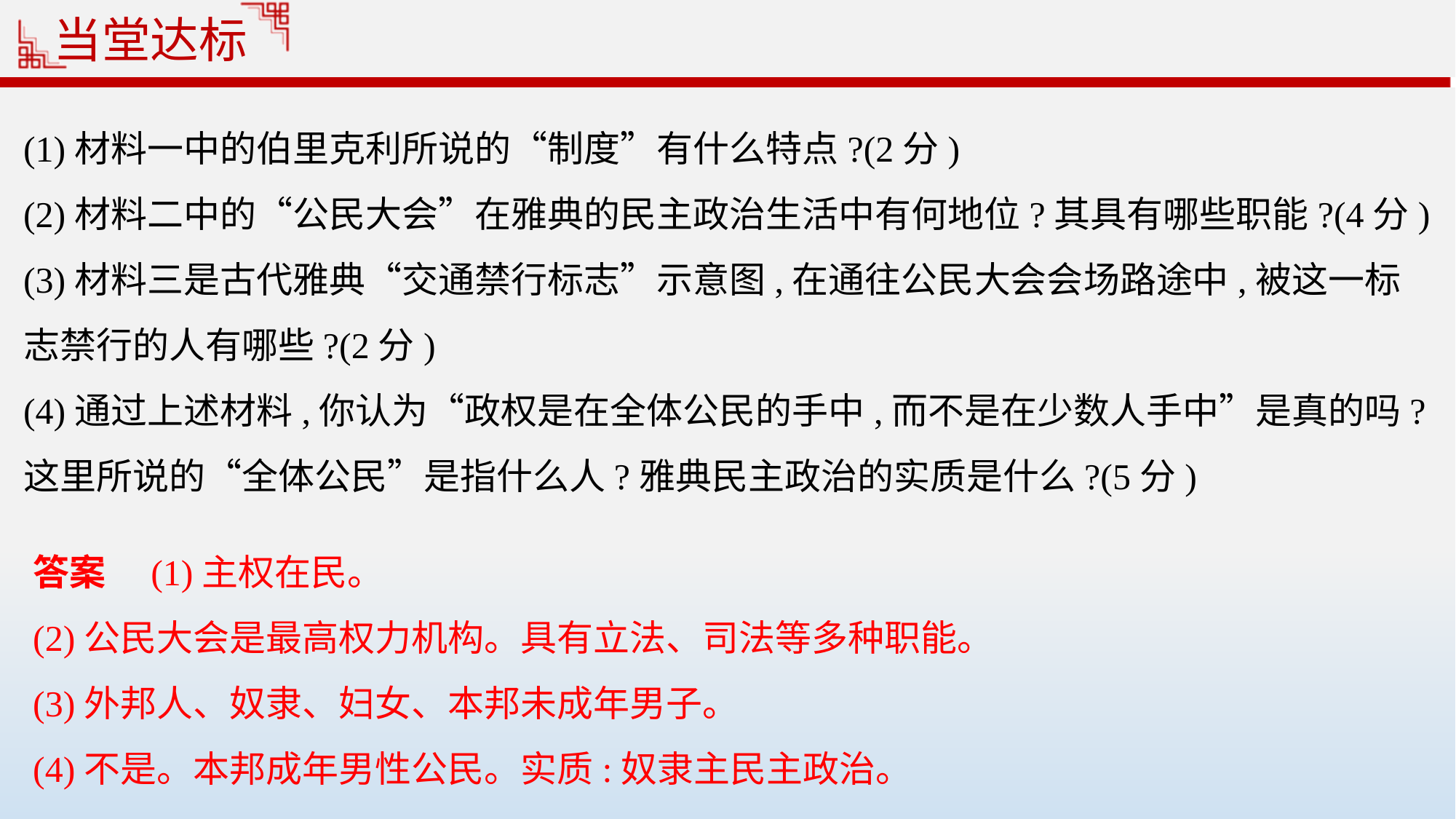

(1)材料一中的伯里克利所说的“制度”有什么特点?(2分)
(2)材料二中的“公民大会”在雅典的民主政治生活中有何地位?其具有哪些职能?(4分)
(3)材料三是古代雅典“交通禁行标志”示意图,在通往公民大会会场路途中,被这一标志禁行的人有哪些?(2分)
(4)通过上述材料,你认为“政权是在全体公民的手中,而不是在少数人手中”是真的吗?这里所说的“全体公民”是指什么人?雅典民主政治的实质是什么?(5分)
答案　(1)主权在民。
(2)公民大会是最高权力机构。具有立法、司法等多种职能。
(3)外邦人、奴隶、妇女、本邦未成年男子。
(4)不是。本邦成年男性公民。实质:奴隶主民主政治。